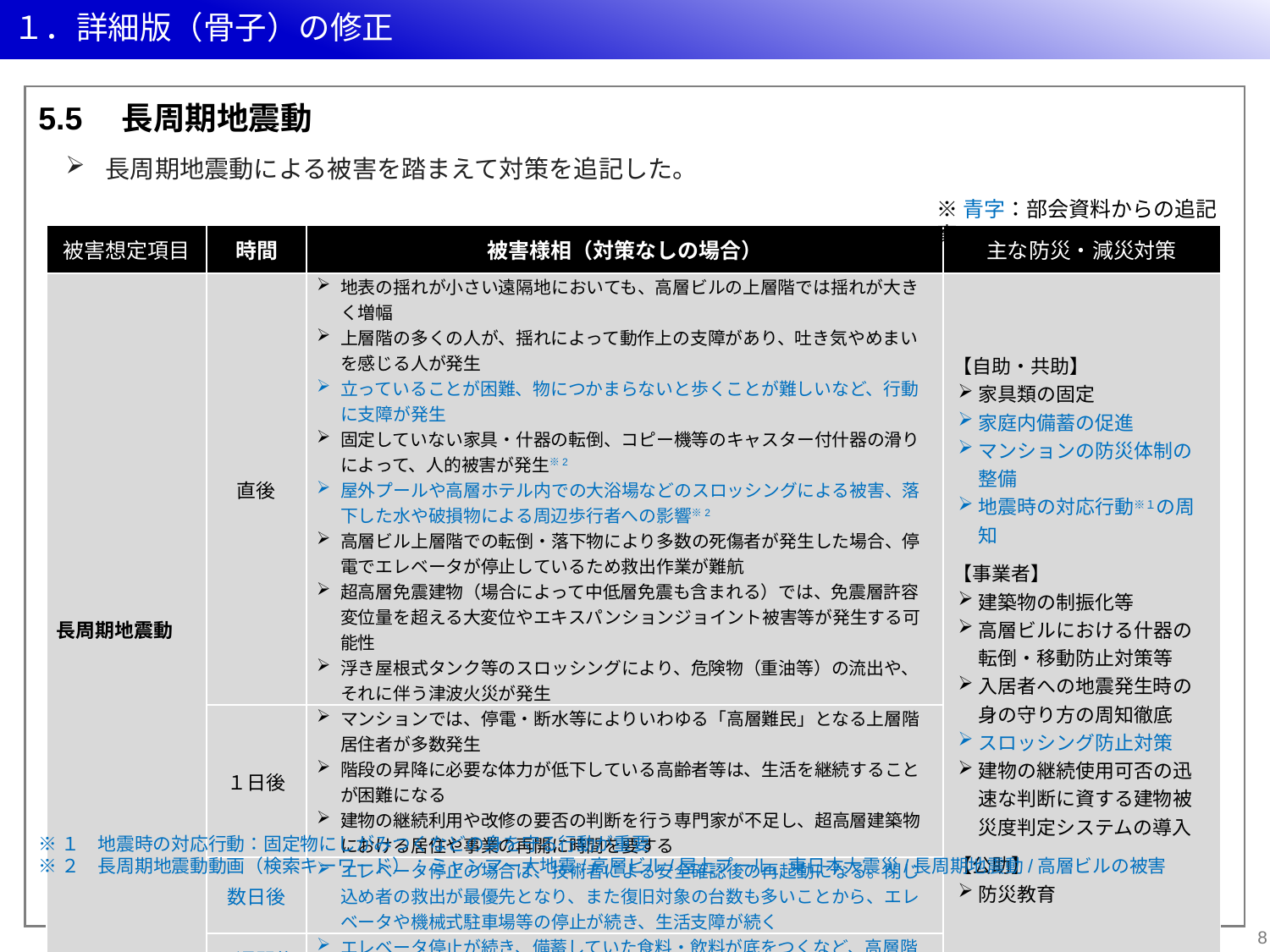

# １．詳細版（骨子）の修正
5.5　長周期地震動
長周期地震動による被害を踏まえて対策を追記した。
※青字：部会資料からの追記案
| 被害想定項目 | 時間 | 被害様相（対策なしの場合） | 主な防災・減災対策 |
| --- | --- | --- | --- |
| 長周期地震動 | 直後 | 地表の揺れが小さい遠隔地においても、高層ビルの上層階では揺れが大きく増幅 上層階の多くの人が、揺れによって動作上の支障があり、吐き気やめまいを感じる人が発生 立っていることが困難、物につかまらないと歩くことが難しいなど、行動に支障が発生 固定していない家具・什器の転倒、コピー機等のキャスター付什器の滑りによって、人的被害が発生※2 屋外プールや高層ホテル内での大浴場などのスロッシングによる被害、落下した水や破損物による周辺歩行者への影響※2 高層ビル上層階での転倒・落下物により多数の死傷者が発生した場合、停電でエレベータが停止しているため救出作業が難航 超高層免震建物（場合によって中低層免震も含まれる）では、免震層許容変位量を超える大変位やエキスパンションジョイント被害等が発生する可能性 浮き屋根式タンク等のスロッシングにより、危険物（重油等）の流出や、それに伴う津波火災が発生 | 【自助・共助】 家具類の固定 家庭内備蓄の促進 マンションの防災体制の整備 地震時の対応行動※１の周知 【事業者】 建築物の制振化等 高層ビルにおける什器の転倒・移動防止対策等 入居者への地震発生時の身の守り方の周知徹底 スロッシング防止対策 建物の継続使用可否の迅速な判断に資する建物被災度判定システムの導入 【公助】 防災教育 |
|  | １日後 | マンションでは、停電・断水等によりいわゆる「高層難民」となる上層階居住者が多数発生 階段の昇降に必要な体力が低下している高齢者等は、生活を継続することが困難になる 建物の継続利用や改修の要否の判断を行う専門家が不足し、超高層建築物における居住や事業の再開に時間を要する |  |
|  | 数日後 | エレベータ停止の場合は、技術者による安全確認後の再起動になる。閉じ込め者の救出が最優先となり、また復旧対象の台数も多いことから、エレベータや機械式駐車場等の停止が続き、生活支障が続く |  |
|  | １週間後 | エレベータ停止が続き、備蓄していた食料・飲料が底をつくなど、高層階の居住者は自宅での生活が困難になる |  |
※１　地震時の対応行動：固定物にしがみつくなどの身を守る行動が重要
※２　長周期地震動動画（検索キーワード）：ミャンマー大地震/高層ビル/屋上プール，東日本大震災/長周期地震動/高層ビルの被害
8